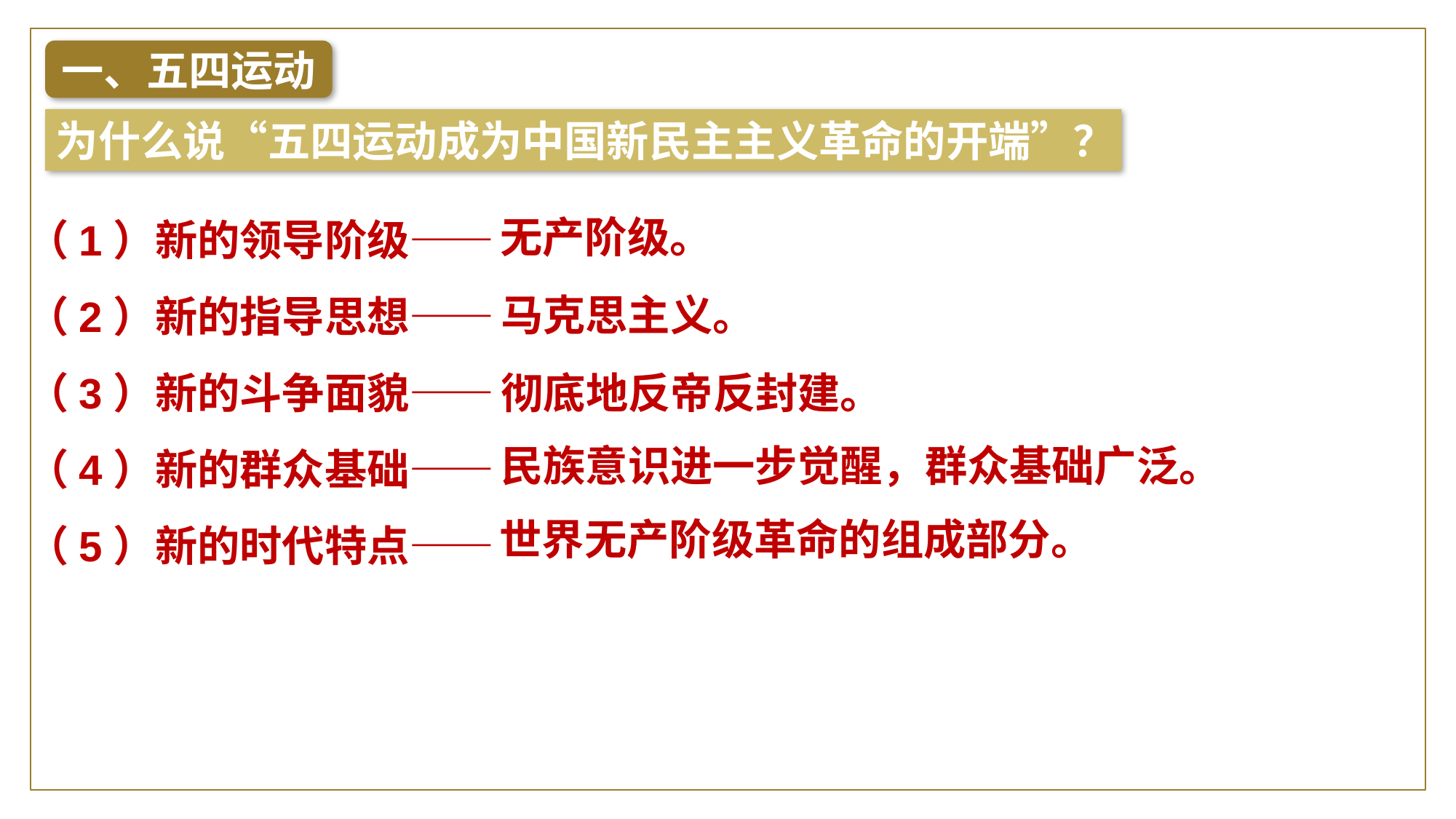

一、五四运动
为什么说“五四运动成为中国新民主主义革命的开端”？
（1）新的领导阶级——
（2）新的指导思想——
（3）新的斗争面貌——
（4）新的群众基础——
（5）新的时代特点——
无产阶级。
马克思主义。
彻底地反帝反封建。
民族意识进一步觉醒，群众基础广泛。
世界无产阶级革命的组成部分。